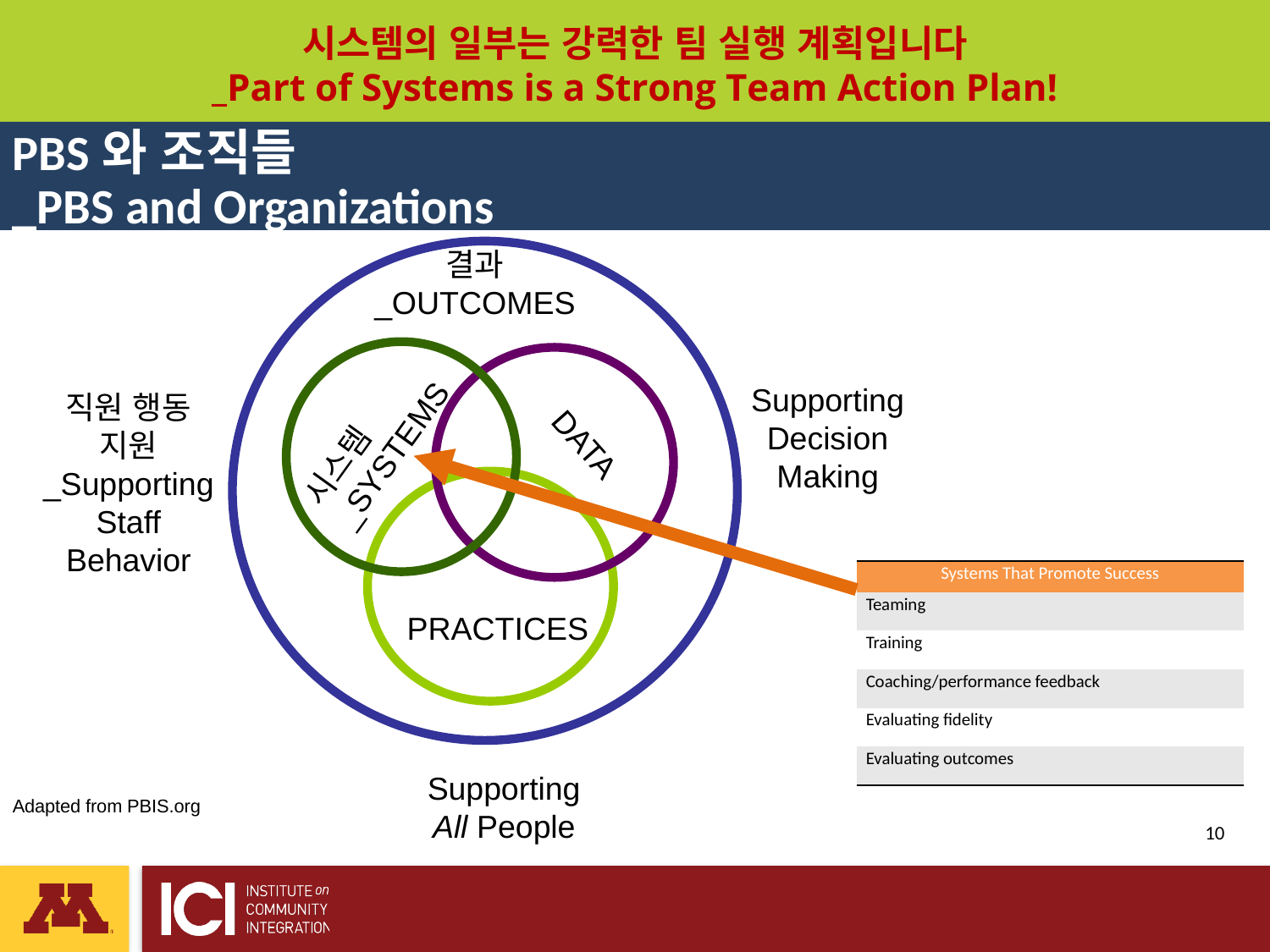

# 시스템의 일부는 강력한 팀 실행 계획입니다 _Part of Systems is a Strong Team Action Plan!
PBS와 조직들
_PBS and Organizations
결과
_OUTCOMES

Supporting
Decision
Making
직원 행동 지원
_Supporting
Staff Behavior
시스템
_SYSTEMS
DATA

| Systems That Promote Success |
| --- |
| Teaming |
| Training |
| Coaching/performance feedback |
| Evaluating fidelity |
| Evaluating outcomes |
PRACTICES
Supporting
All People
Adapted from PBIS.org
                                                                                                                                                                                                                                                                     10